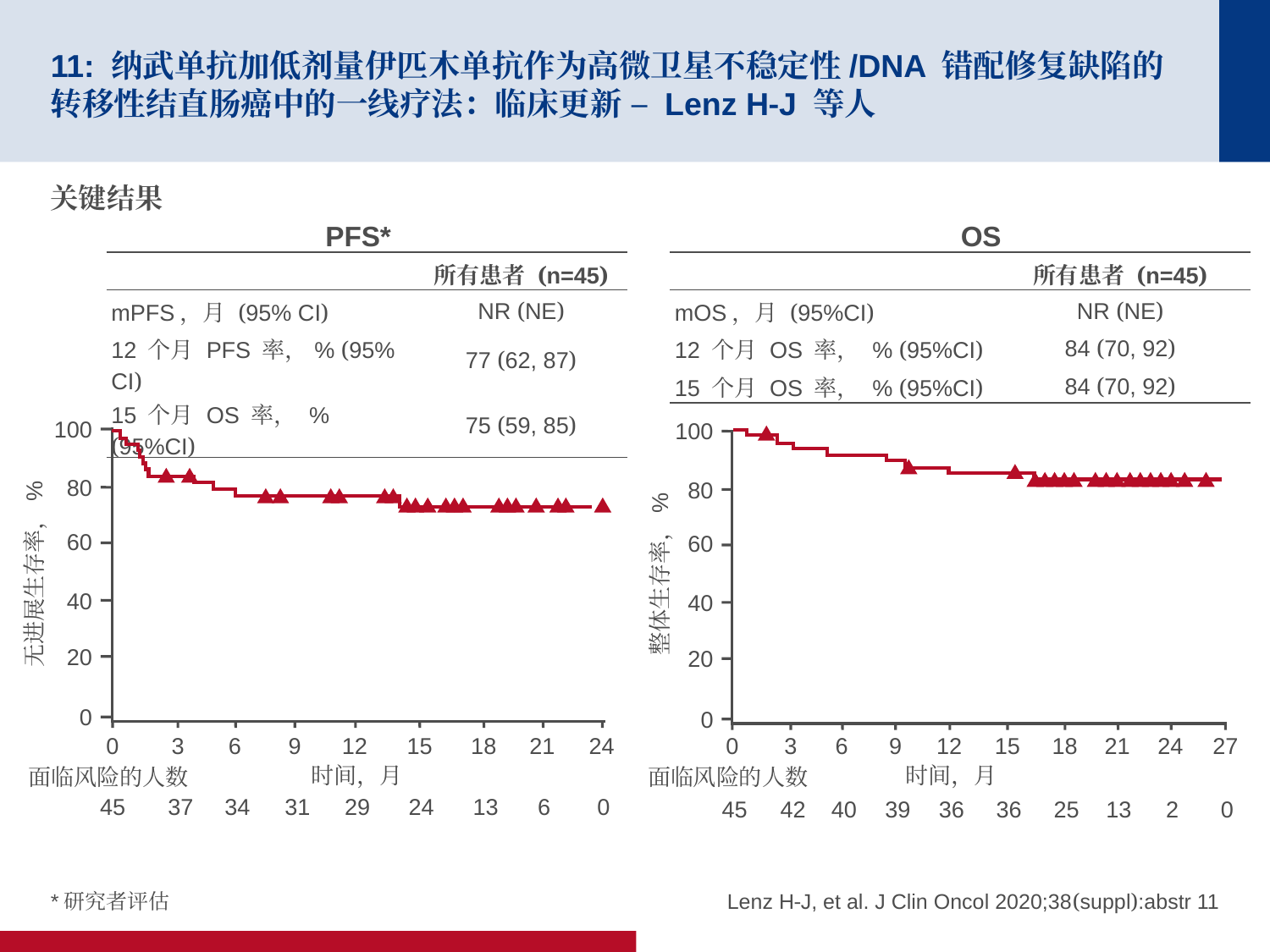

# 11: 纳武单抗加低剂量伊匹木单抗作为高微卫星不稳定性/DNA 错配修复缺陷的转移性结直肠癌中的一线疗法：临床更新 – Lenz H-J 等人
关键结果
PFS*
OS
|  | 所有患者 (n=45) |
| --- | --- |
| mPFS，月 (95% CI) | NR (NE) |
| 12 个月 PFS 率，% (95% CI) | 77 (62, 87) |
| 15 个月 OS 率， % (95%CI) | 75 (59, 85) |
|  | 所有患者 (n=45) |
| --- | --- |
| mOS，月 (95%CI) | NR (NE) |
| 12 个月 OS 率， % (95%CI) | 84 (70, 92) |
| 15 个月 OS 率， % (95%CI) | 84 (70, 92) |
100

80

60

无进展生存率，%
40

20

0

0
3
6
9
12
15
18
21
24
45
37
34
31
29
24
13
6
0
100

80

60

整体生存率，%
40

20

0

0
3
6
9
12
15
18
21
24
27
45
42
40
39
36
36
25
13
2
0

时间，月
时间，月
面临风险的人数
面临风险的人数
*研究者评估
Lenz H-J, et al. J Clin Oncol 2020;38(suppl):abstr 11